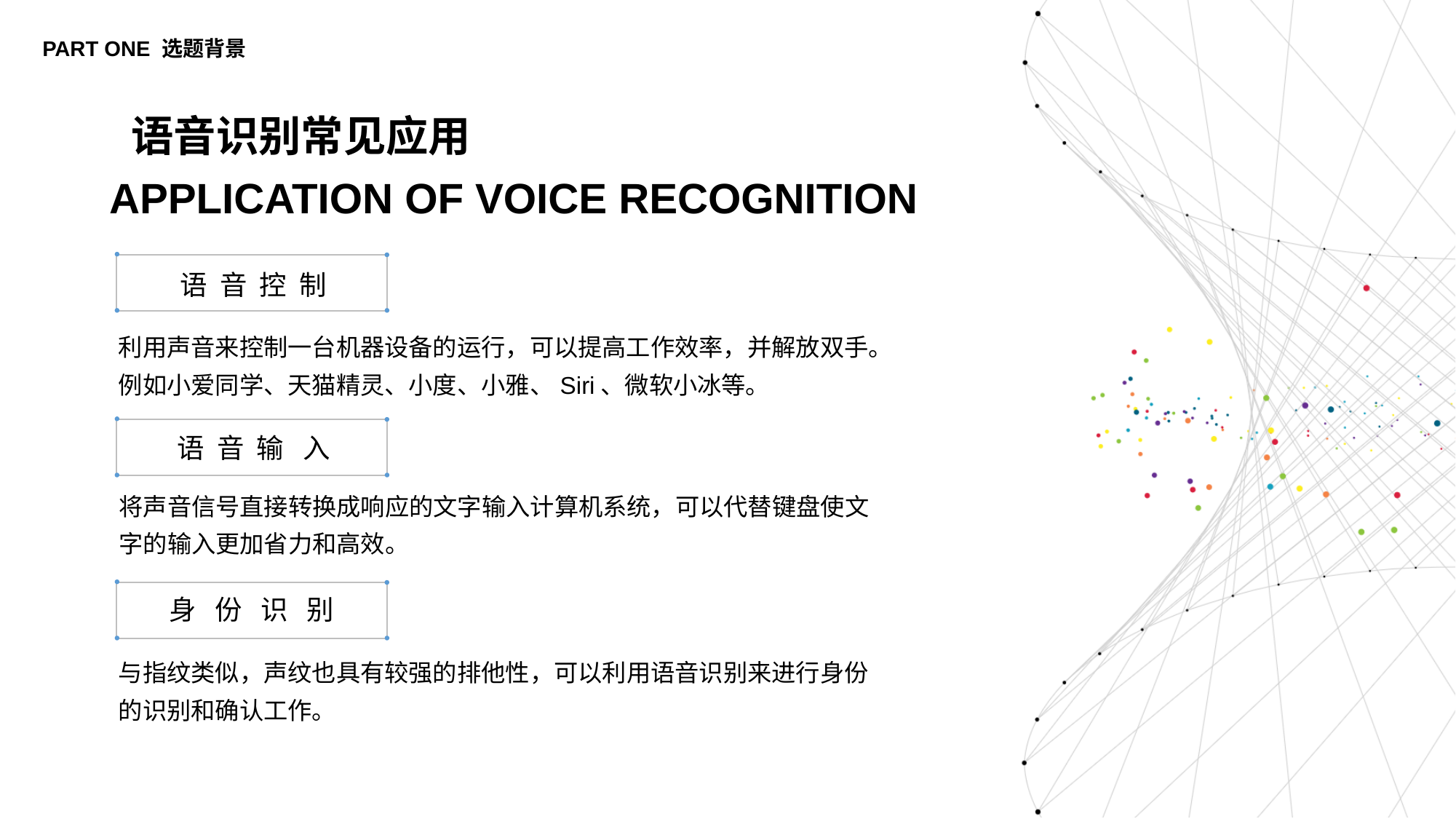

PART ONE 选题背景
语音识别常见应用
APPLICATION OF VOICE RECOGNITION

语  音  控  制
利用声音来控制一台机器设备的运行，可以提高工作效率，并解放双手。
例如小爱同学、天猫精灵、小度、小雅、Siri、微软小冰等。

语  音  输   入
将声音信号直接转换成响应的文字输入计算机系统，可以代替键盘使文字的输入更加省力和高效。

身   份   识   别
与指纹类似，声纹也具有较强的排他性，可以利用语音识别来进行身份的识别和确认工作。